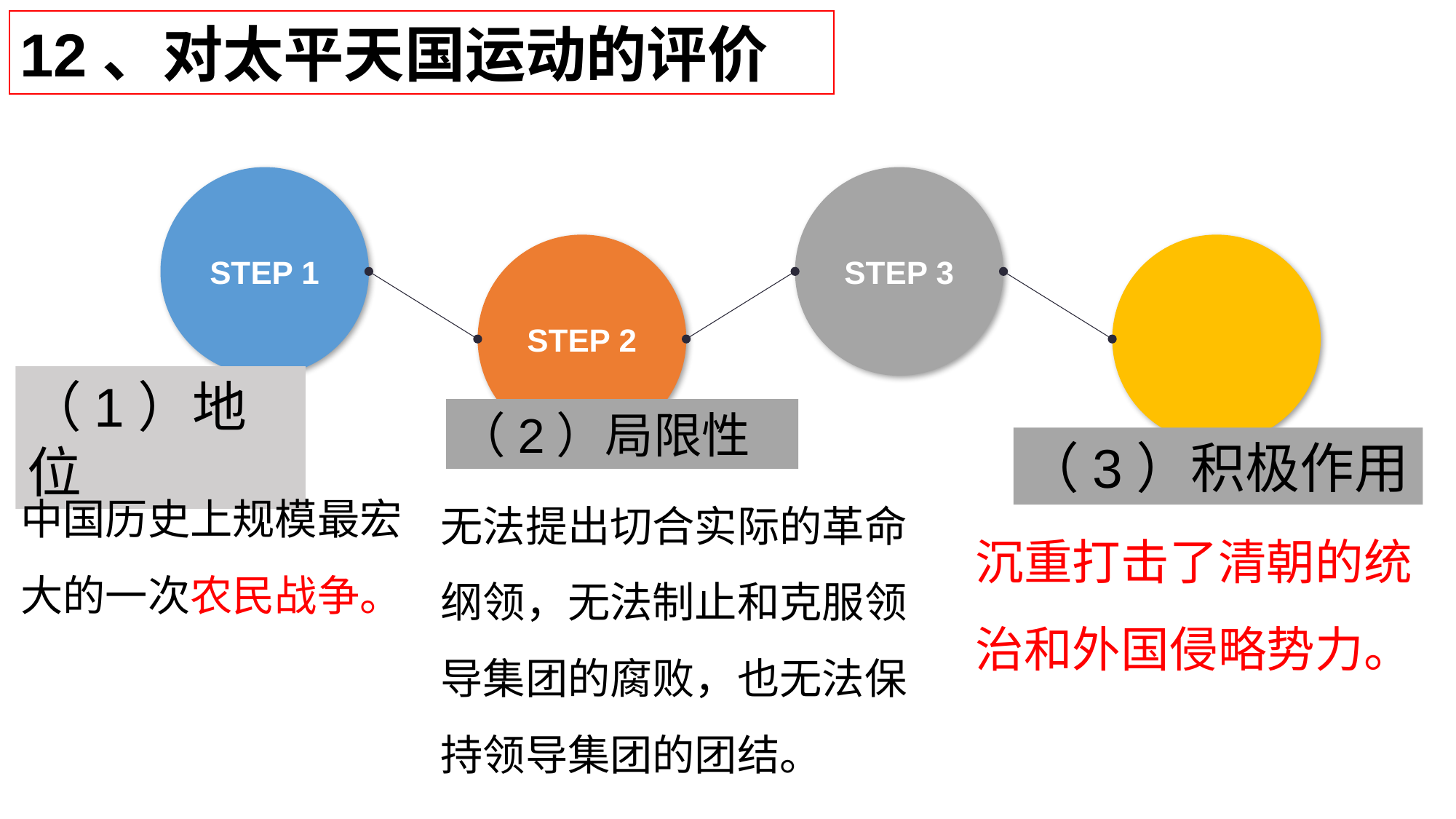

12、对太平天国运动的评价
STEP 1
STEP 3
STEP 2

（1）地位
（2）局限性
（3）积极作用
中国历史上规模最宏大的一次农民战争。
无法提出切合实际的革命纲领，无法制止和克服领导集团的腐败，也无法保持领导集团的团结。
沉重打击了清朝的统治和外国侵略势力。